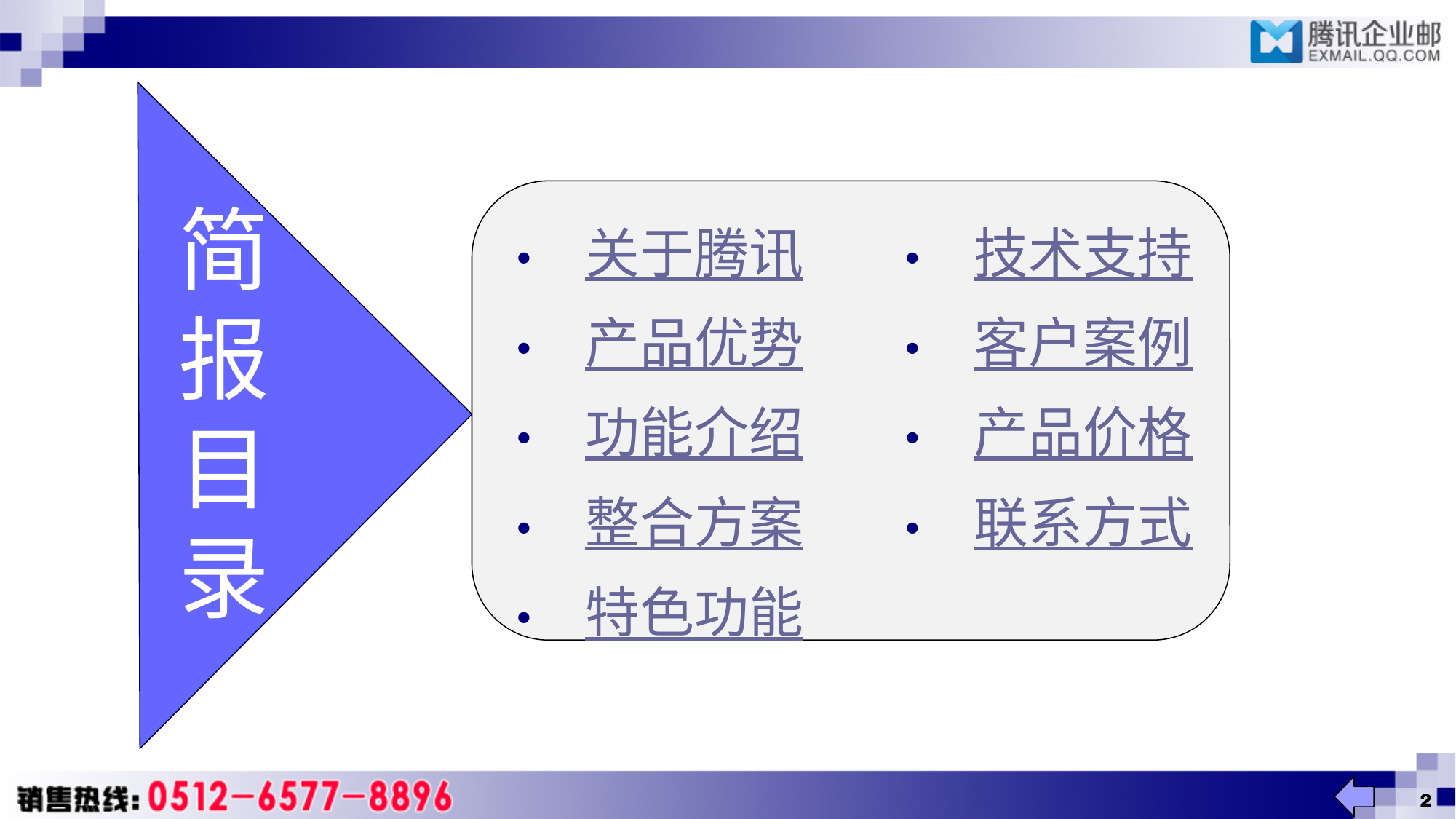

# 简报目录
关于腾讯
产品优势
功能介绍
整合方案
特色功能
技术支持
客户案例
产品价格
联系方式

2